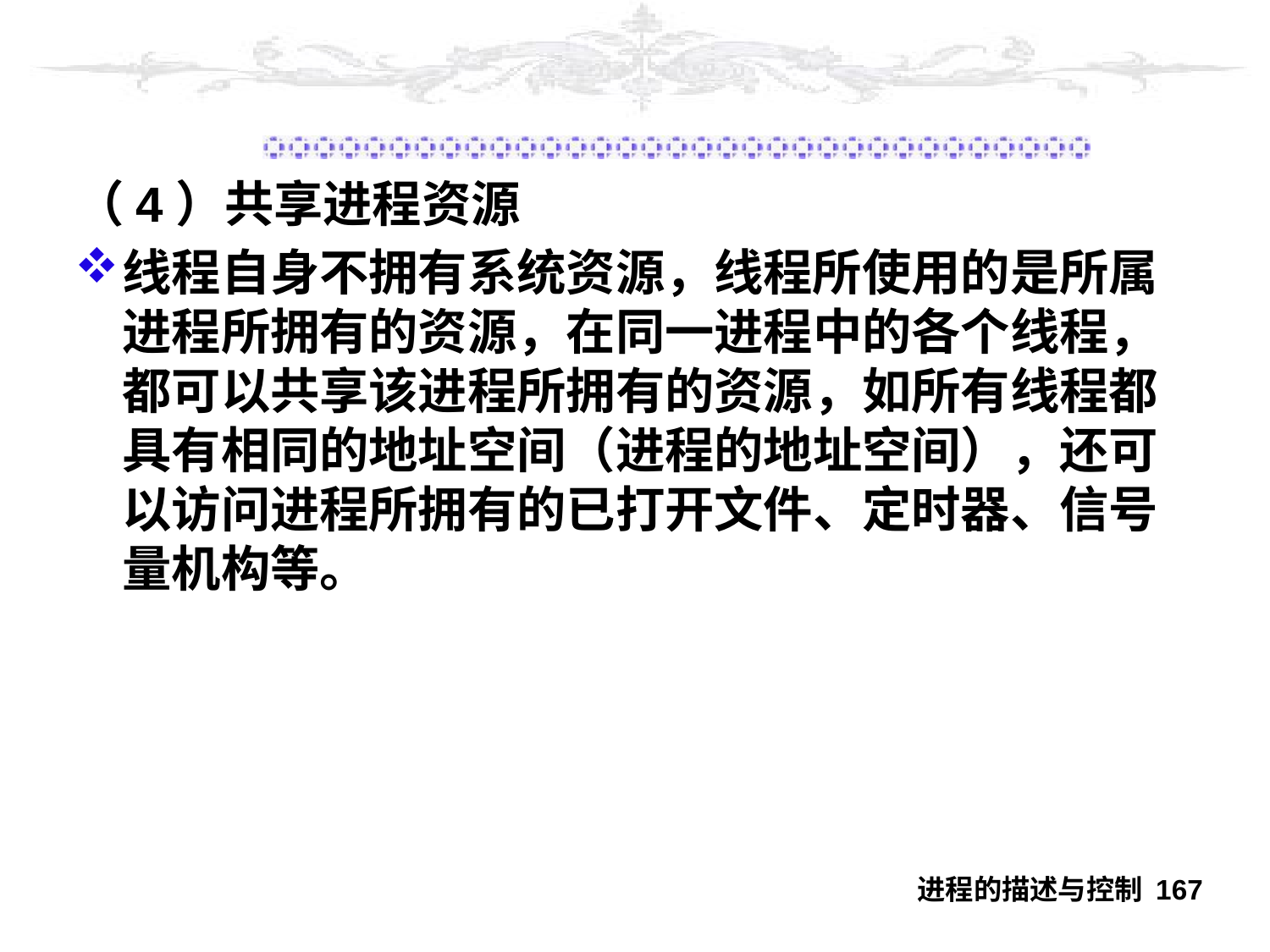

#
（4）共享进程资源
线程自身不拥有系统资源，线程所使用的是所属进程所拥有的资源，在同一进程中的各个线程，都可以共享该进程所拥有的资源，如所有线程都具有相同的地址空间（进程的地址空间），还可以访问进程所拥有的已打开文件、定时器、信号量机构等。